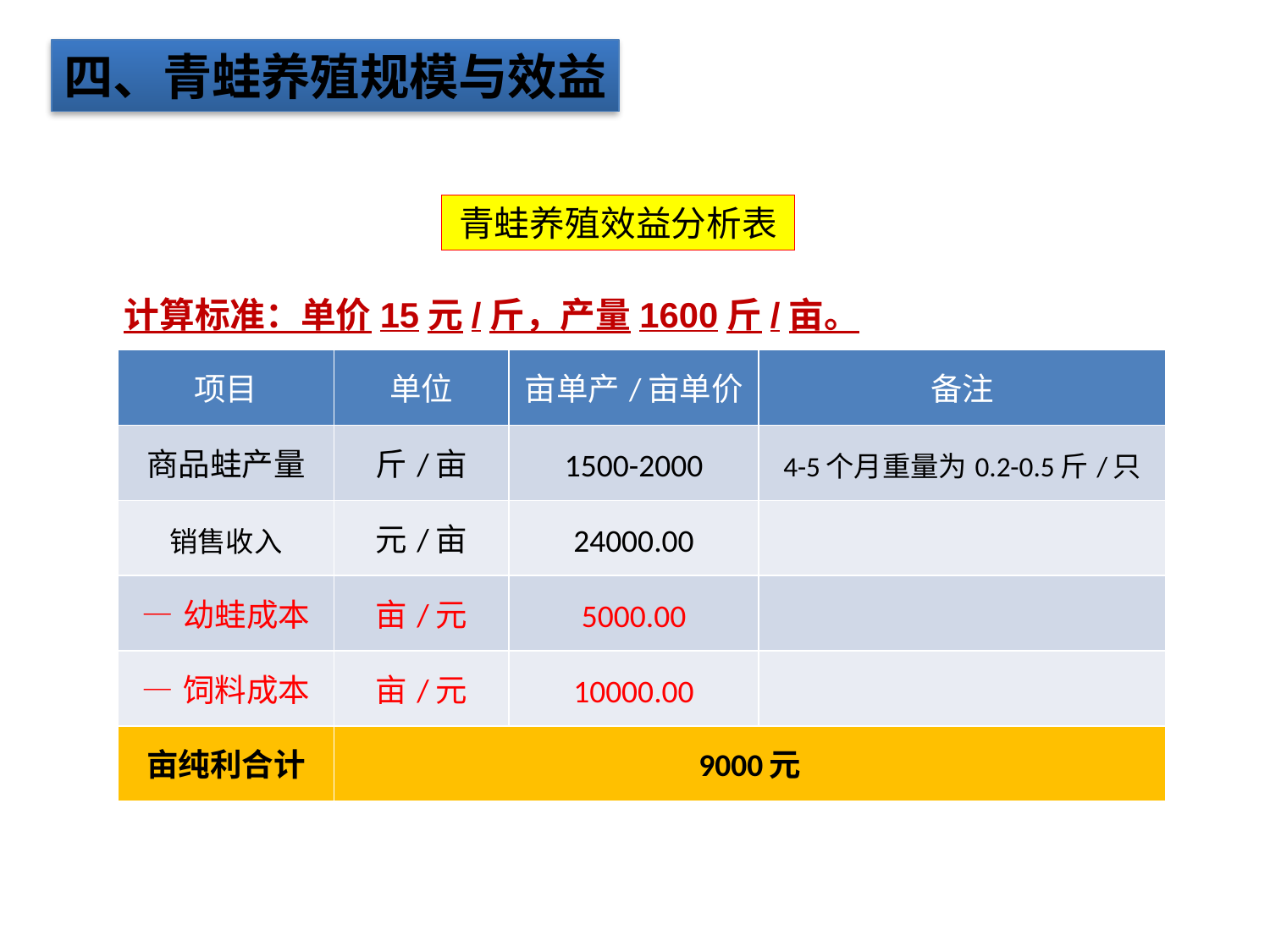

添加文本
四、青蛙养殖规模与效益
青蛙养殖效益分析表
点击添加文本
计算标准：单价15元/斤，产量1600斤/亩。
| 项目 | 单位 | 亩单产/亩单价 | 备注 |
| --- | --- | --- | --- |
| 商品蛙产量 | 斤/亩 | 1500-2000 | 4-5个月重量为0.2-0.5斤/只 |
| 销售收入 | 元/亩 | 24000.00 |  |
| —幼蛙成本 | 亩/元 | 5000.00 |  |
| —饲料成本 | 亩/元 | 10000.00 |  |
| 亩纯利合计 | 9000元 |  |  |
点击添加文本
点击添加文本
点击添加文本